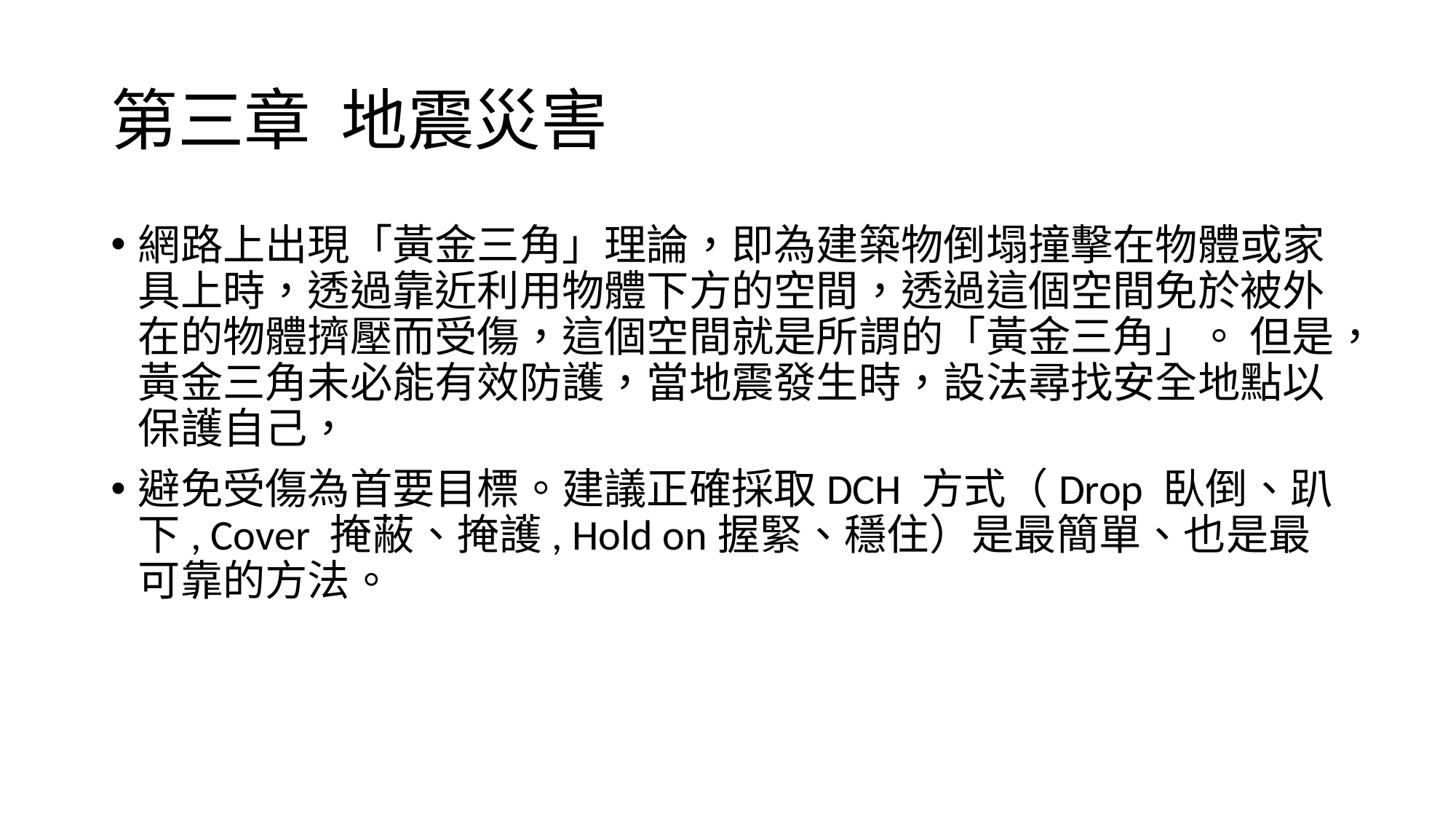

# 第三章  地震災害
網路上出現「黃金三角」理論，即為建築物倒塌撞擊在物體或家具上時，透過靠近利用物體下方的空間，透過這個空間免於被外在的物體擠壓而受傷，這個空間就是所謂的「黃金三角」。 但是，黃金三角未必能有效防護，當地震發生時，設法尋找安全地點以保護自己，
避免受傷為首要目標。建議正確採取DCH 方式（Drop 臥倒、趴下, Cover 掩蔽、掩護, Hold on握緊、穩住）是最簡單、也是最可靠的方法。